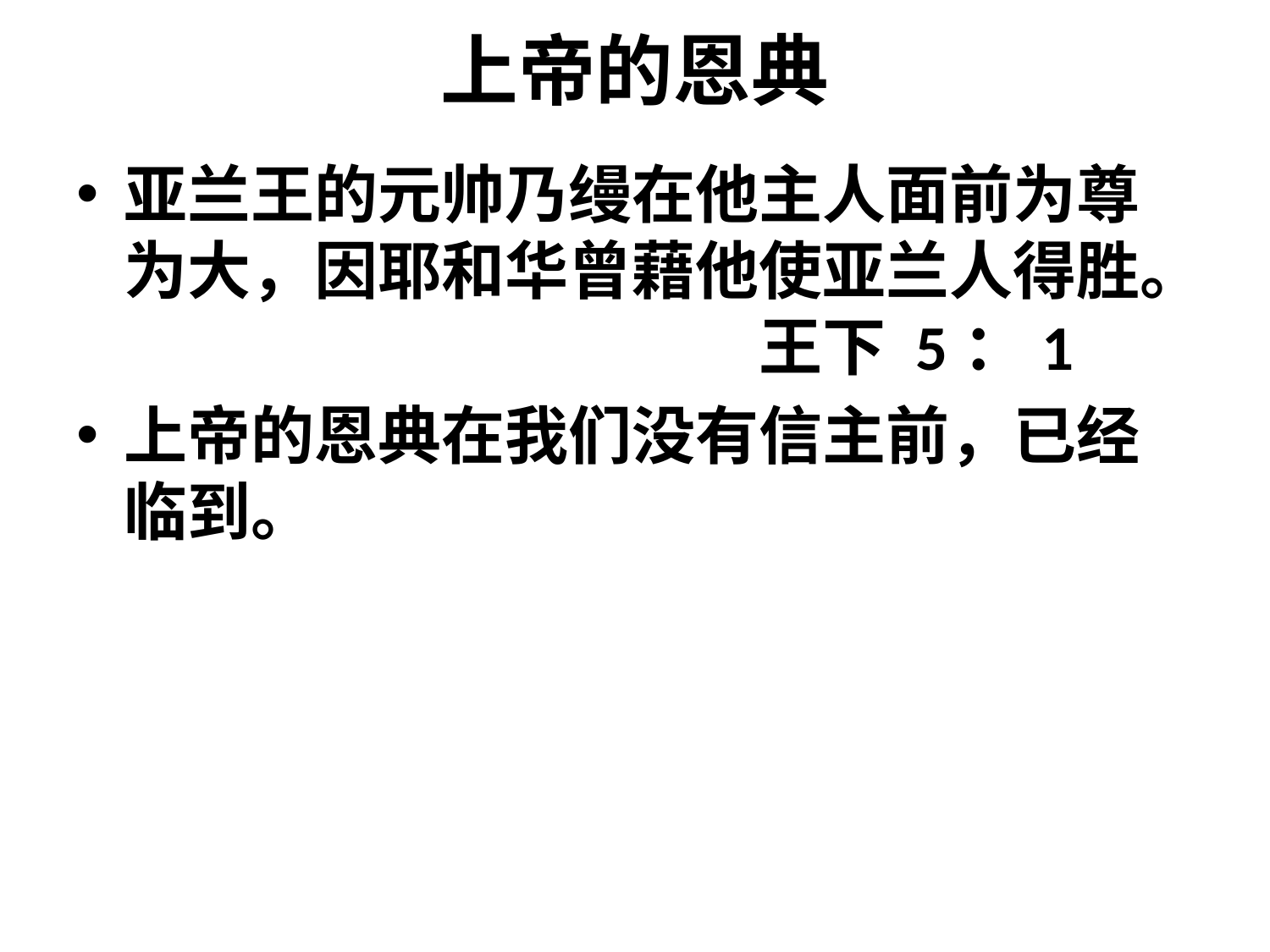

# 上帝的恩典
亚兰王的元帅乃缦在他主人面前为尊为大，因耶和华曾藉他使亚兰人得胜。					王下 5：1
上帝的恩典在我们没有信主前，已经临到。